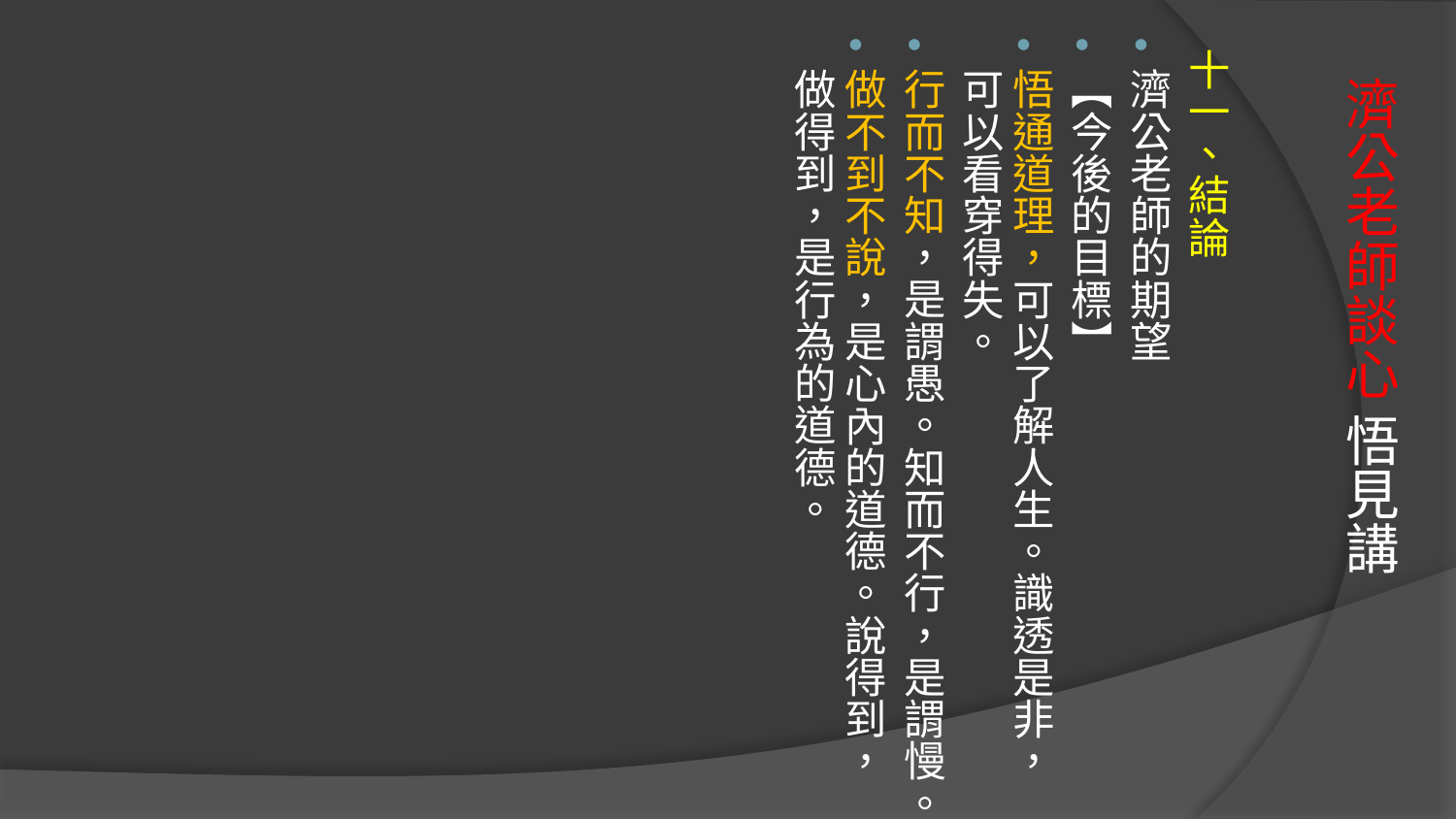

十一、結論
濟公老師的期望
【今後的目標】
悟通道理，可以了解人生。識透是非，可以看穿得失。
行而不知，是謂愚。知而不行，是謂慢。
做不到不說，是心內的道德。說得到，做得到，是行為的道德。

# 濟公老師談心 悟見講